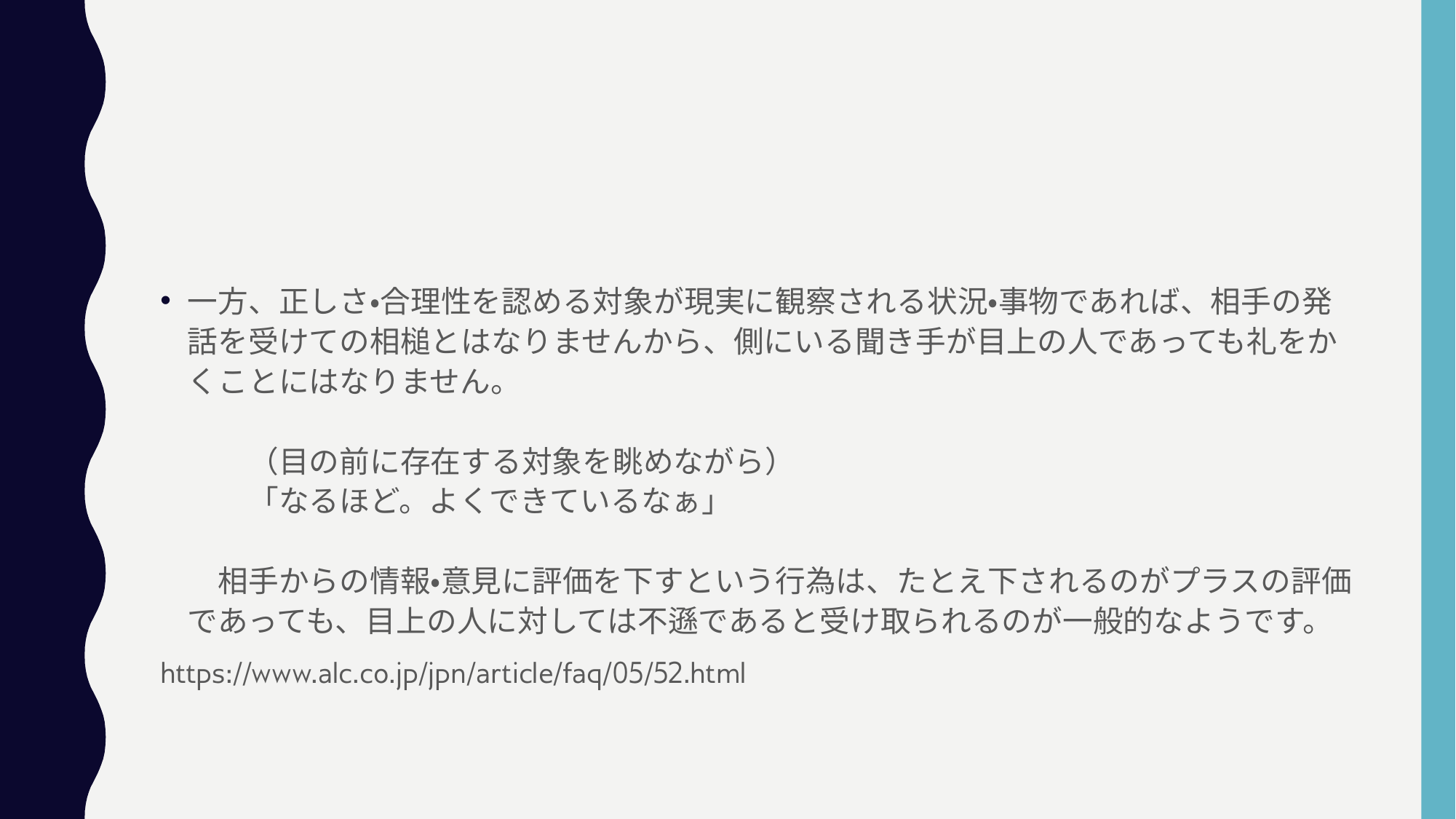

#
一方、正しさ・合理性を認める対象が現実に観察される状況・事物であれば、相手の発話を受けての相槌とはなりませんから、側にいる聞き手が目上の人であっても礼をかくことにはなりません。
　　（目の前に存在する対象を眺めながら）
　　「なるほど。よくできているなぁ」
　相手からの情報・意見に評価を下すという行為は、たとえ下されるのがプラスの評価であっても、目上の人に対しては不遜であると受け取られるのが一般的なようです。
https://www.alc.co.jp/jpn/article/faq/05/52.html